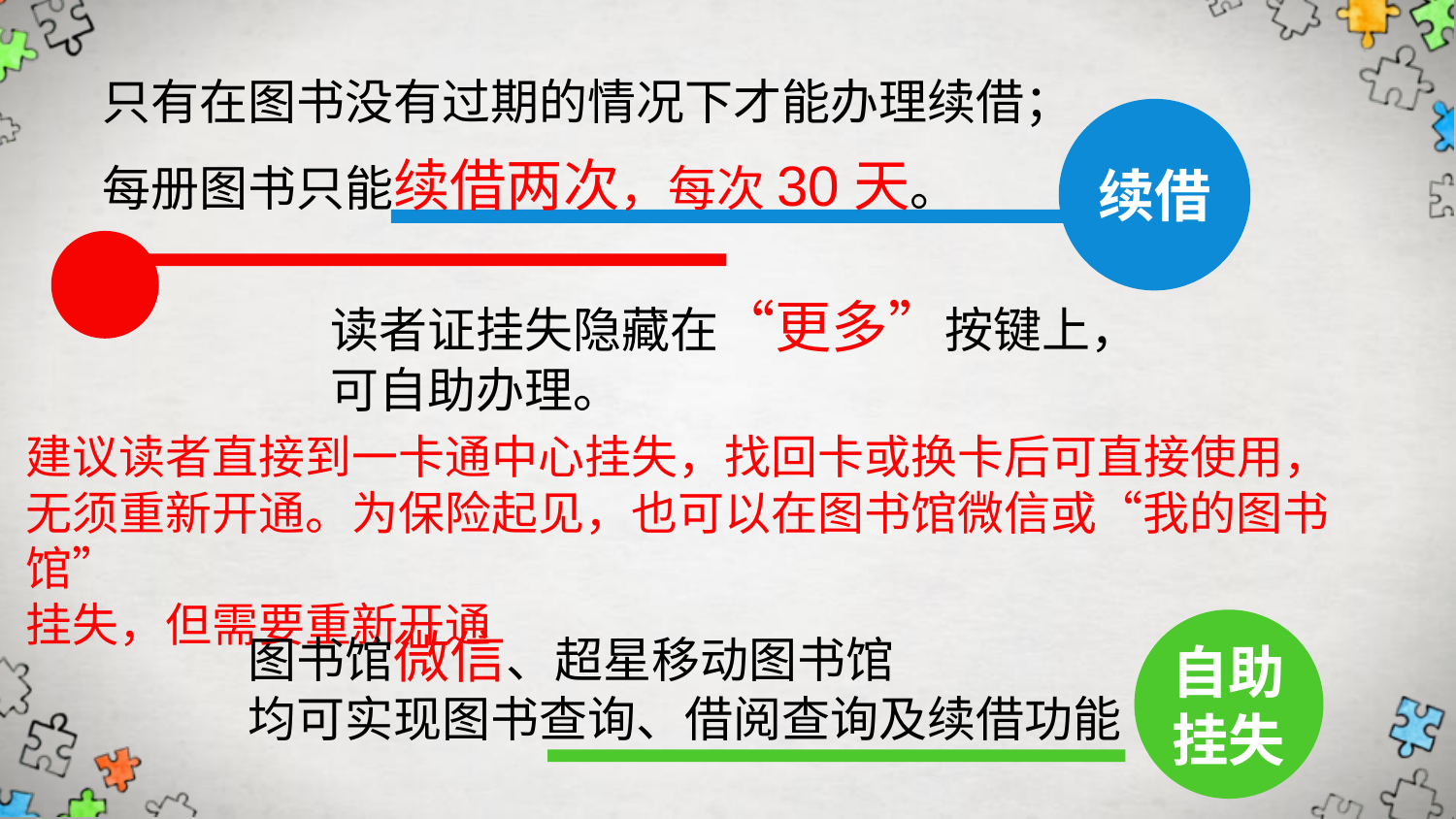

只有在图书没有过期的情况下才能办理续借；每册图书只能续借两次，每次30天。
续借

读者证挂失隐藏在“更多”按键上，
可自助办理。
建议读者直接到一卡通中心挂失，找回卡或换卡后可直接使用，
无须重新开通。为保险起见，也可以在图书馆微信或“我的图书馆”
挂失，但需要重新开通

图书馆微信、超星移动图书馆
均可实现图书查询、借阅查询及续借功能
自助
挂失